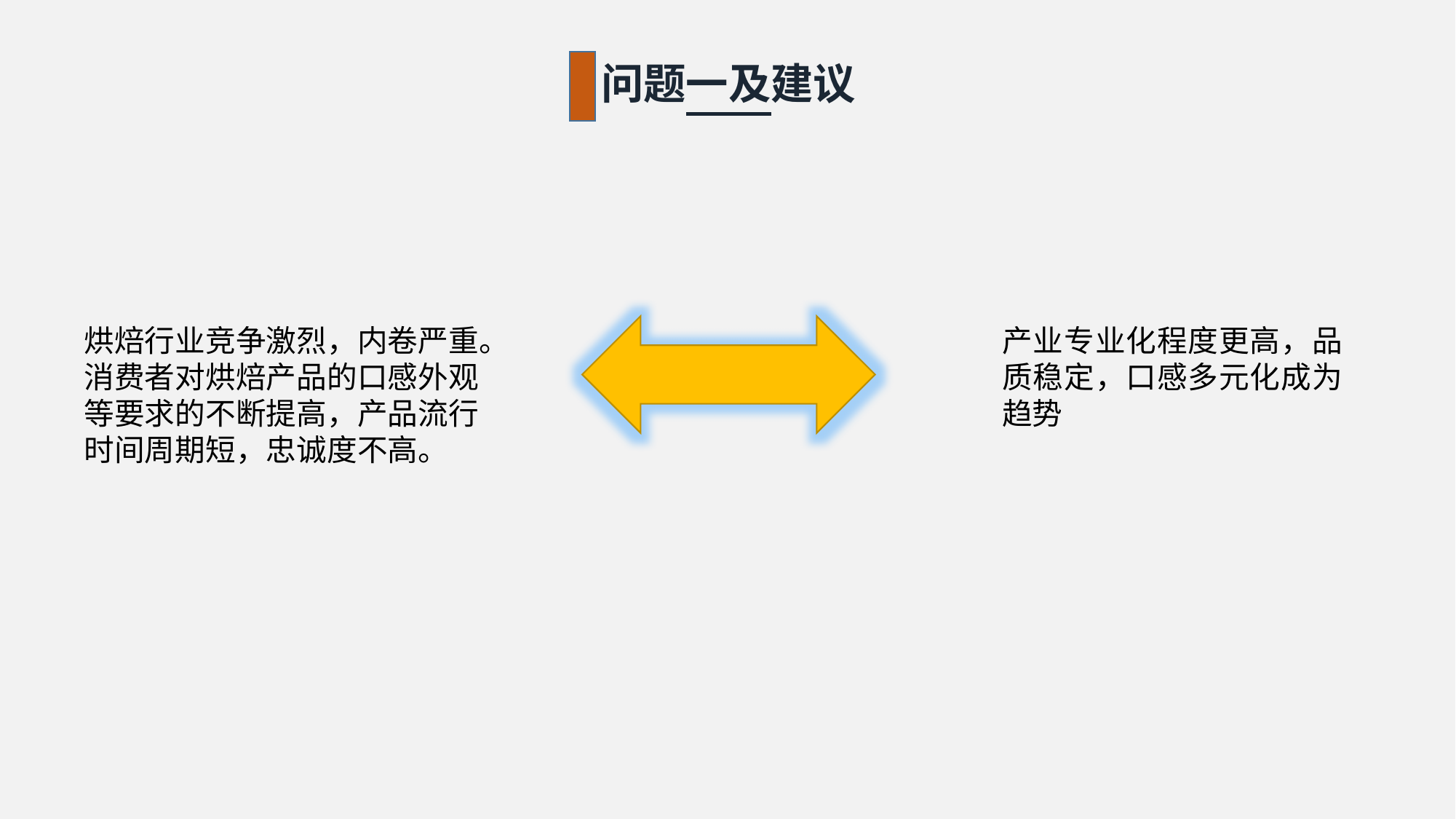

问题一及建议

烘焙行业竞争激烈，内卷严重。消费者对烘焙产品的口感外观等要求的不断提高，产品流行时间周期短，忠诚度不高。

产业专业化程度更高，品质稳定，口感多元化成为趋势